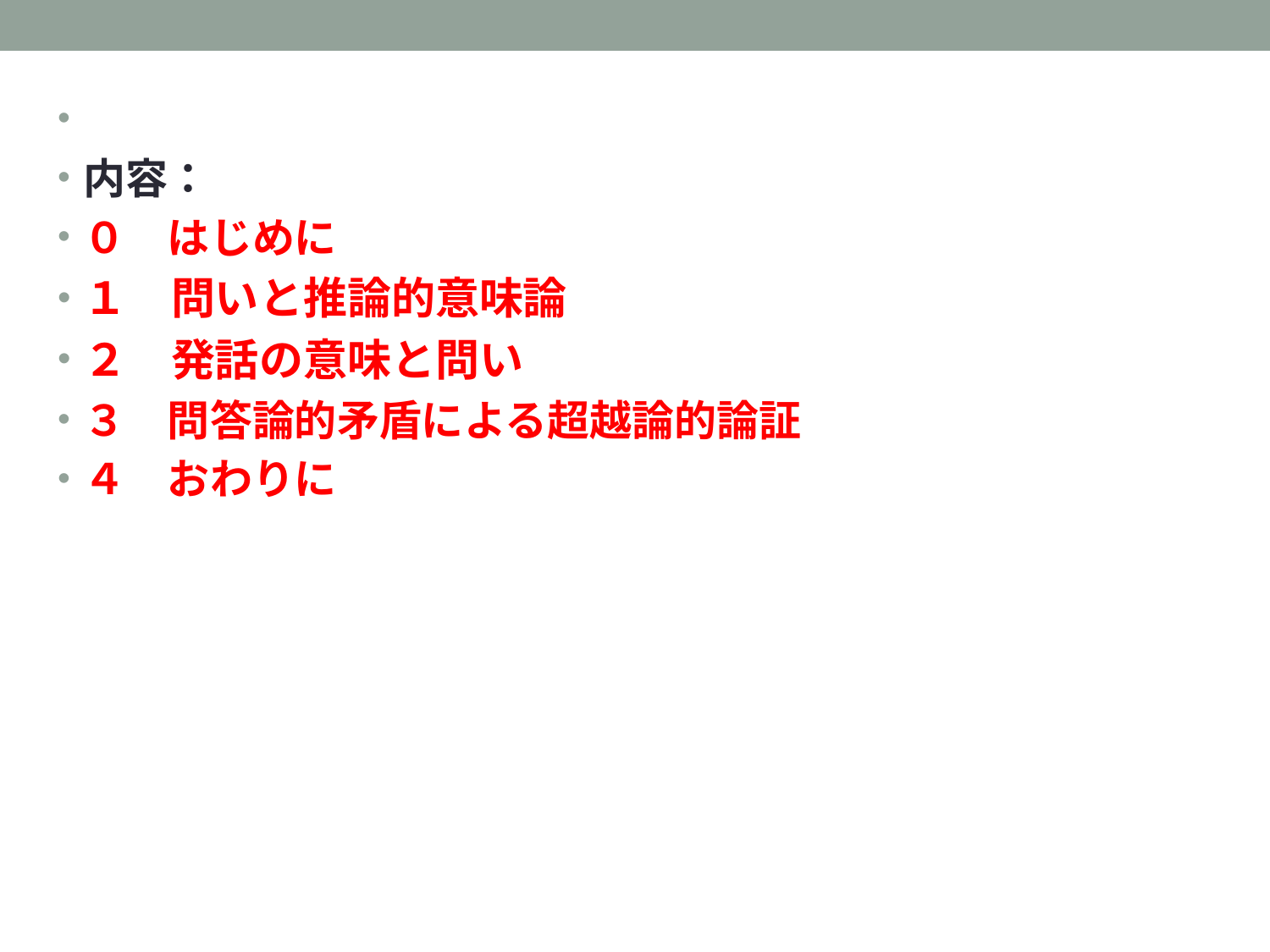

内容：
０　はじめに
１　問いと推論的意味論
２　発話の意味と問い
３　問答論的矛盾による超越論的論証
４　おわりに